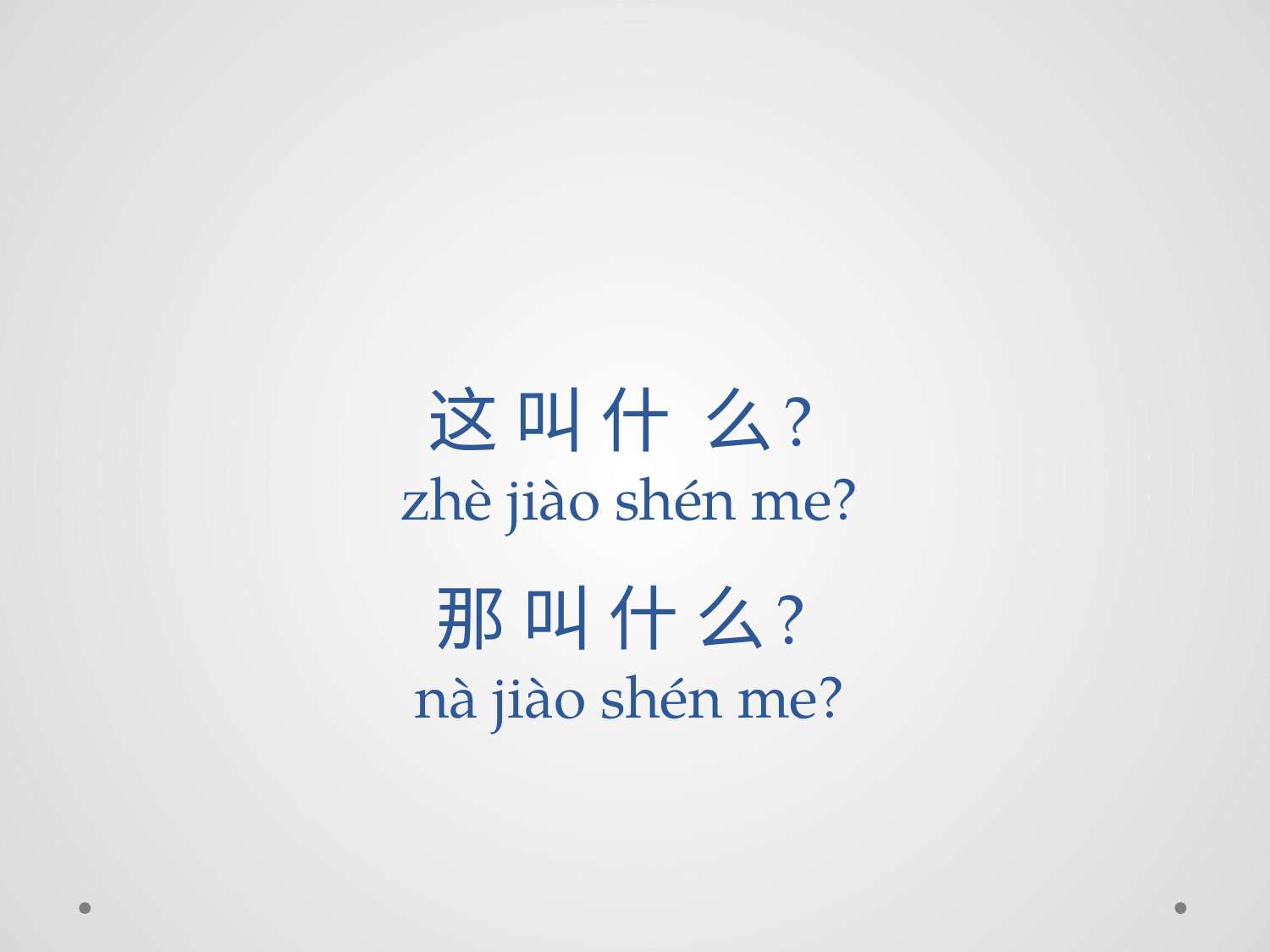

# 这 叫 什  么? zhè jiào shén me? 那 叫 什 么? nà jiào shén me?